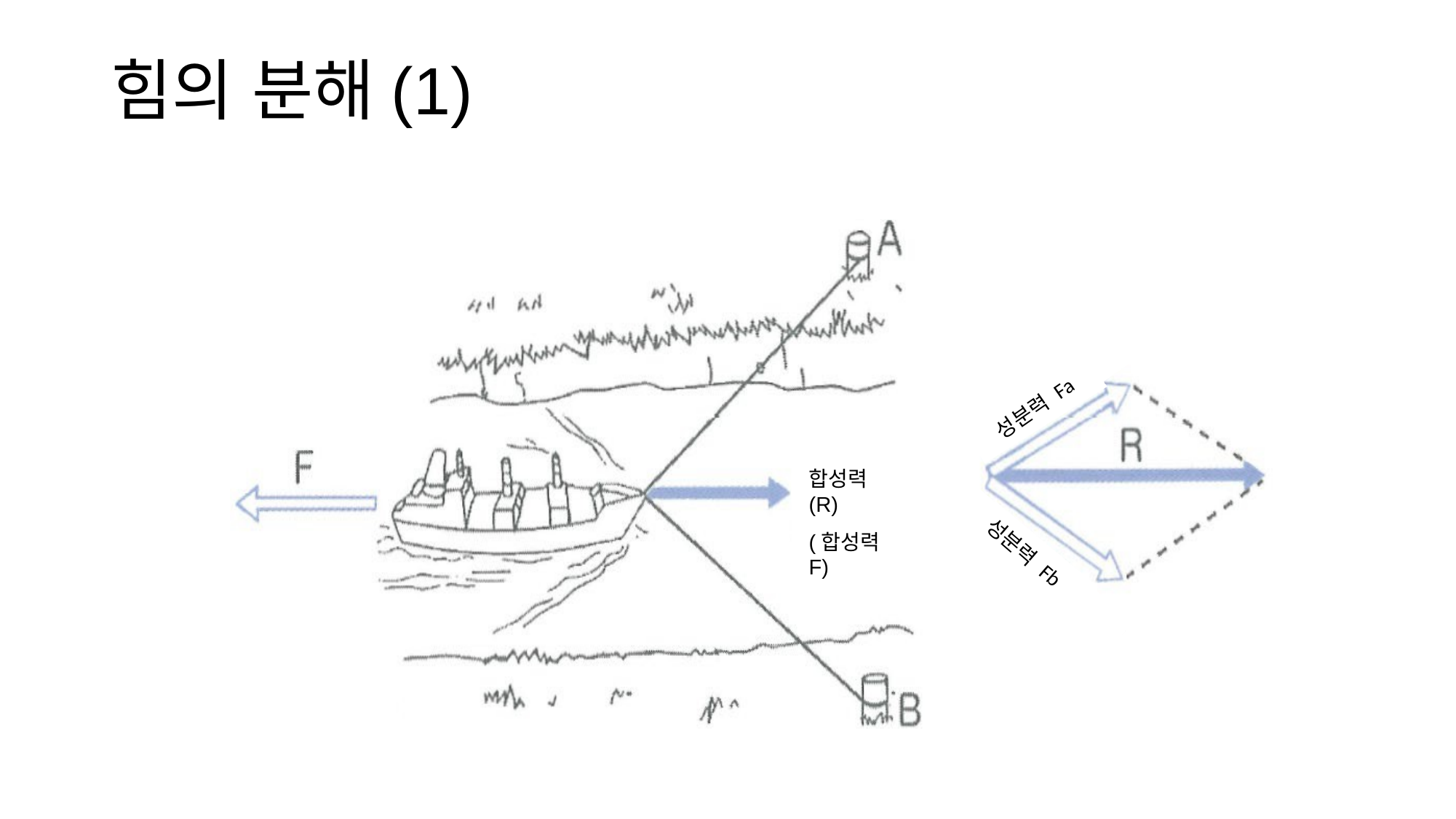

힘의 분해(1)

  성분력 Fa
합성력(R)
(합성력 F)
   성분력 Fb